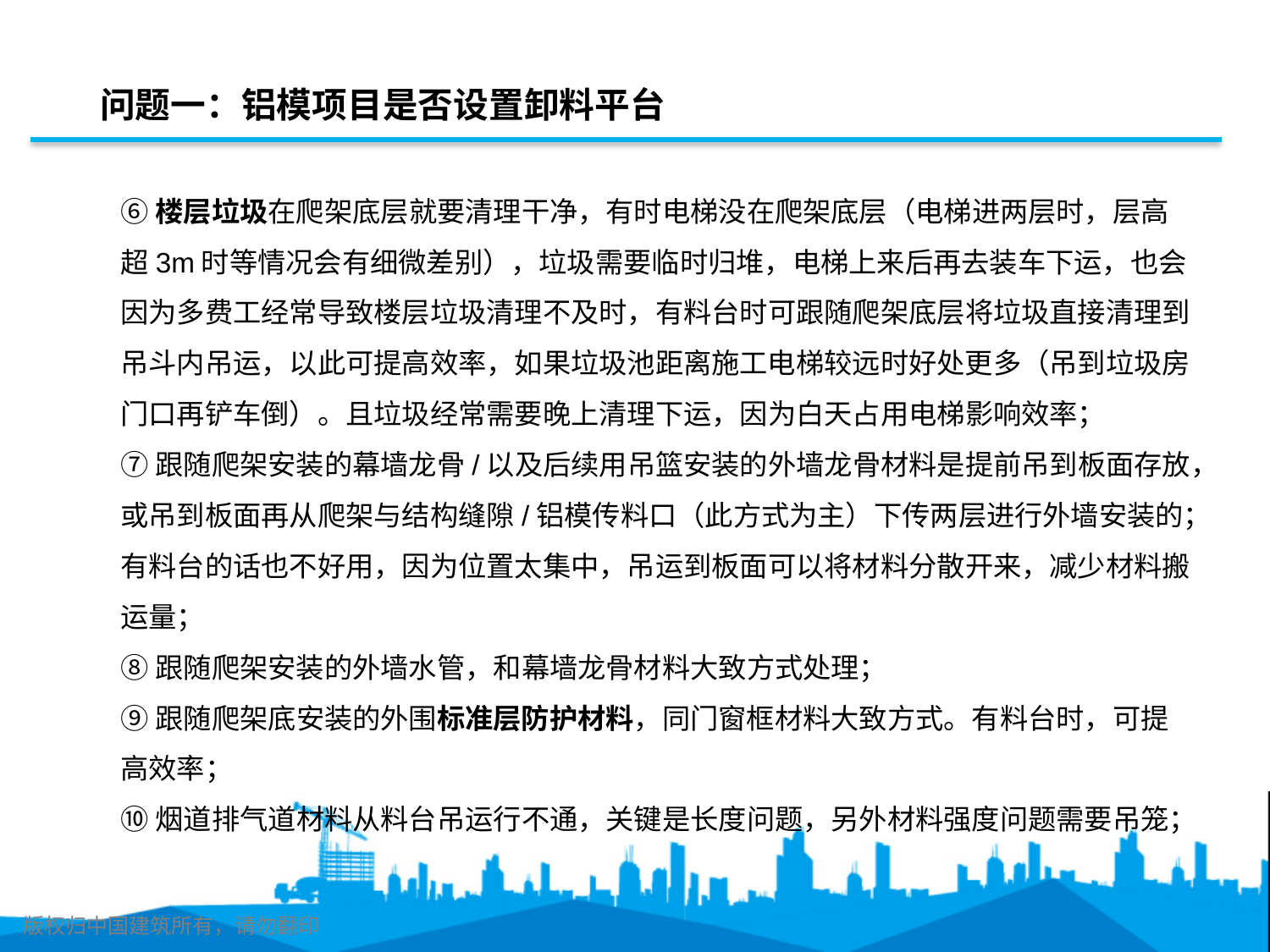

问题一：铝模项目是否设置卸料平台
⑥楼层垃圾在爬架底层就要清理干净，有时电梯没在爬架底层（电梯进两层时，层高超3m时等情况会有细微差别），垃圾需要临时归堆，电梯上来后再去装车下运，也会因为多费工经常导致楼层垃圾清理不及时，有料台时可跟随爬架底层将垃圾直接清理到吊斗内吊运，以此可提高效率，如果垃圾池距离施工电梯较远时好处更多（吊到垃圾房门口再铲车倒）。且垃圾经常需要晚上清理下运，因为白天占用电梯影响效率；
⑦跟随爬架安装的幕墙龙骨/以及后续用吊篮安装的外墙龙骨材料是提前吊到板面存放，或吊到板面再从爬架与结构缝隙/铝模传料口（此方式为主）下传两层进行外墙安装的；有料台的话也不好用，因为位置太集中，吊运到板面可以将材料分散开来，减少材料搬运量；
⑧跟随爬架安装的外墙水管，和幕墙龙骨材料大致方式处理；
⑨跟随爬架底安装的外围标准层防护材料，同门窗框材料大致方式。有料台时，可提高效率；
⑩烟道排气道材料从料台吊运行不通，关键是长度问题，另外材料强度问题需要吊笼；
47
版权归中国建筑所有，请勿翻印